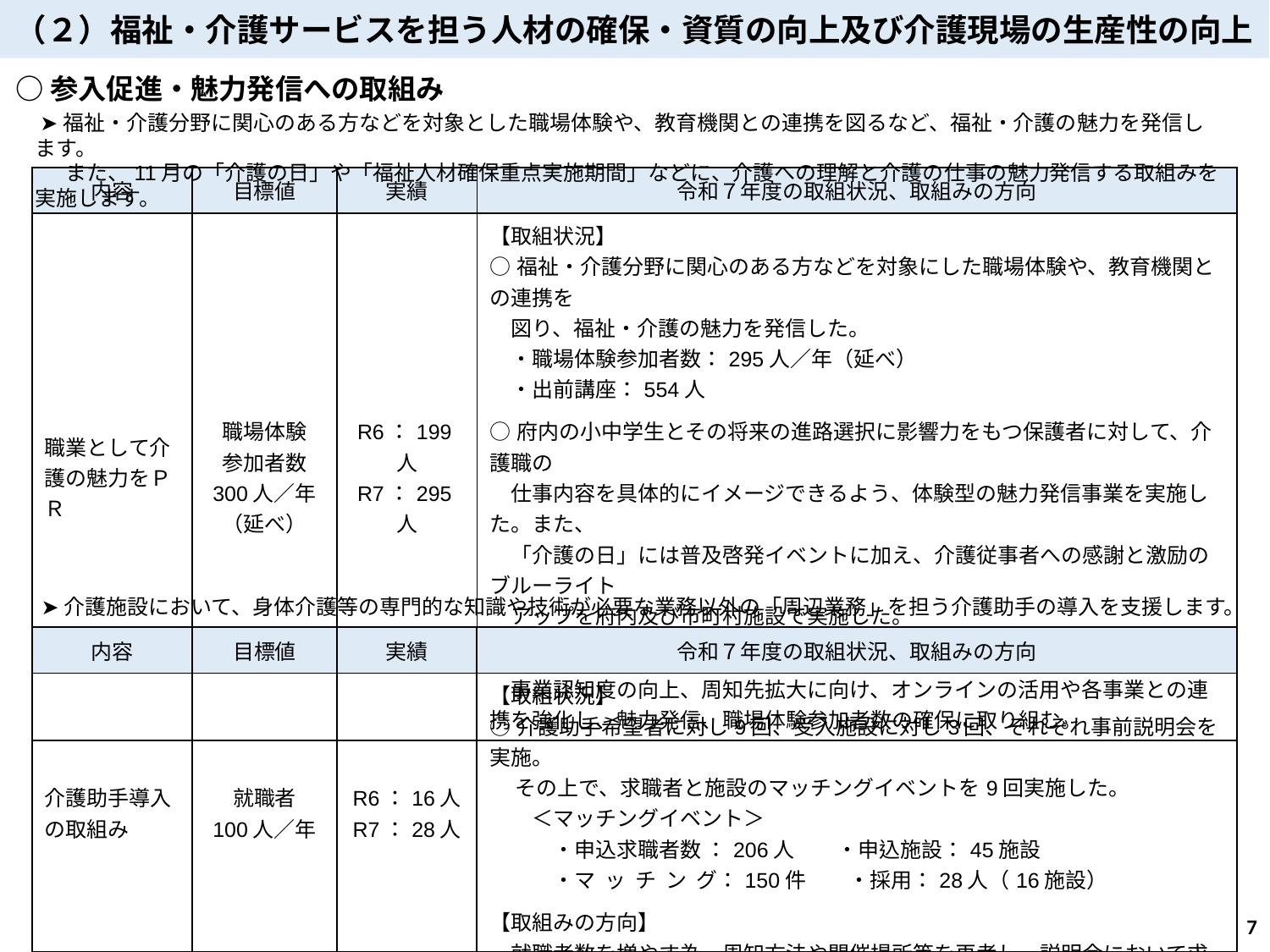

（２）福祉・介護サービスを担う人材の確保・資質の向上及び介護現場の生産性の向上
○参入促進・魅力発信への取組み
 ➤福祉・介護分野に関心のある方などを対象とした職場体験や、教育機関との連携を図るなど、福祉・介護の魅力を発信します。
　  また、11月の「介護の日」や「福祉人材確保重点実施期間」などに、介護への理解と介護の仕事の魅力発信する取組みを実施します。
| 内容 | 目標値 | 実績 | 令和７年度の取組状況、取組みの方向 |
| --- | --- | --- | --- |
| 職業として介護の魅力をＰＲ | 職場体験 参加者数 300人／年（延べ） | R6：199人 R7：295人 | 【取組状況】 ○福祉・介護分野に関心のある方などを対象にした職場体験や、教育機関との連携を　 　図り、福祉・介護の魅力を発信した。 　・職場体験参加者数：295人／年（延べ）　 　・出前講座：554人 ○府内の小中学生とその将来の進路選択に影響力をもつ保護者に対して、介護職の 　仕事内容を具体的にイメージできるよう、体験型の魅力発信事業を実施した。また、 　「介護の日」には普及啓発イベントに加え、介護従事者への感謝と激励のブルーライト 　アップを府内及び市町村施設で実施した。 【取組みの方向】 　事業認知度の向上、周知先拡大に向け、オンラインの活用や各事業との連携を強化し、魅力発信、職場体験参加者数の確保に取り組む。 |
➤介護施設において、身体介護等の専門的な知識や技術が必要な業務以外の「周辺業務」を担う介護助手の導入を支援します。
| 内容 | 目標値 | 実績 | 令和７年度の取組状況、取組みの方向 |
| --- | --- | --- | --- |
| 介護助手導入の取組み | 就職者 100人／年 | R6：16人 R7：28人 | 【取組状況】 ○介護助手希望者に対し9回、受入施設に対し3回、それぞれ事前説明会を実施。 　 その上で、求職者と施設のマッチングイベントを9回実施した。 　　＜マッチングイベント＞ 　　　・申込求職者数 ：206人　　・申込施設：45施設 　　　・マ ッ チ ン グ：150件　　・採用：28人（16施設） 【取組みの方向】 　就職者数を増やす為、周知方法や開催場所等を再考し、説明会において求職者と施設双方の参加数の増加を目指す。 |
7